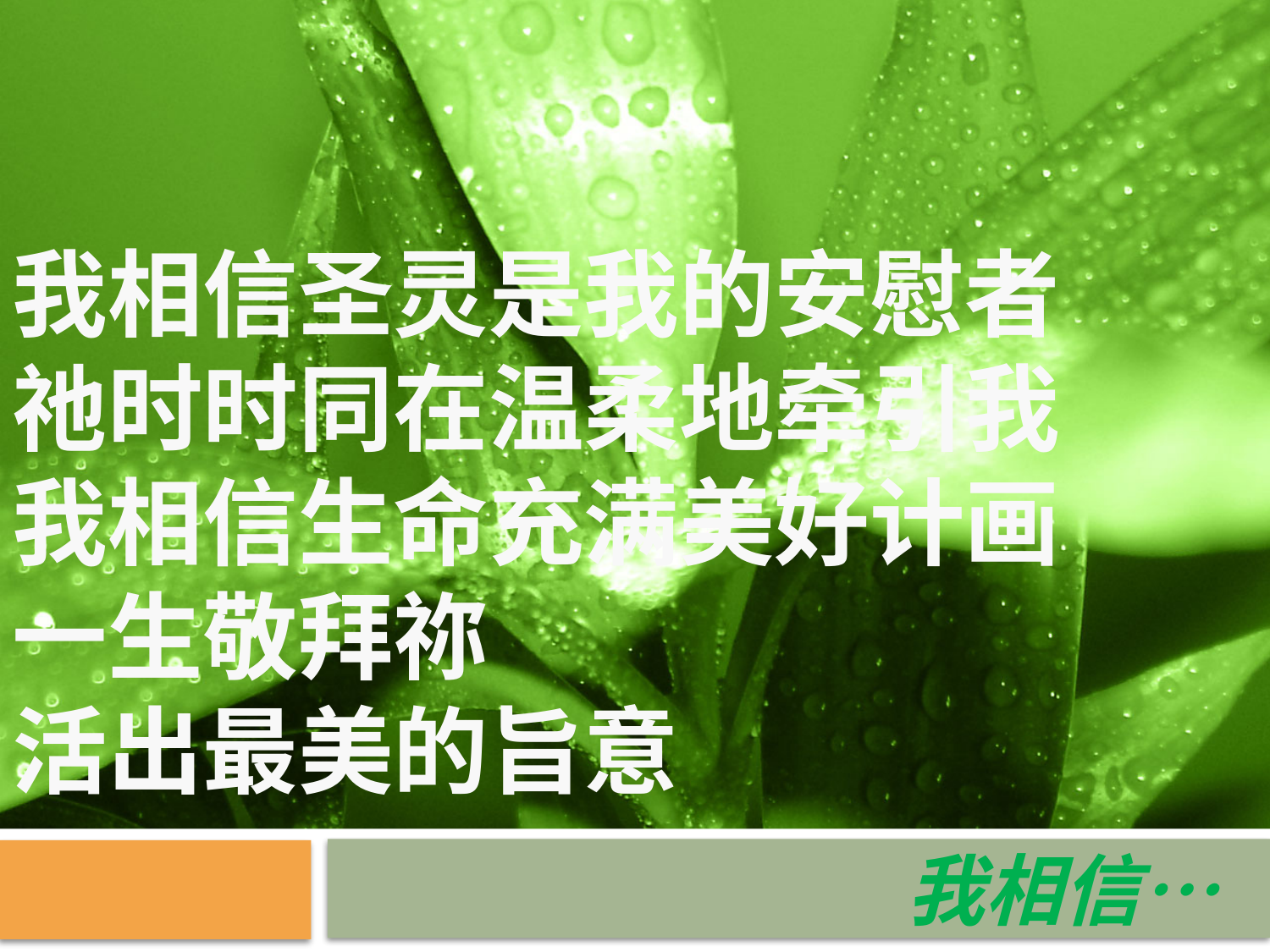

我相信圣灵是我的安慰者
祂时时同在温柔地牵引我
我相信生命充满美好计画
一生敬拜祢
活出最美的旨意
我相信…